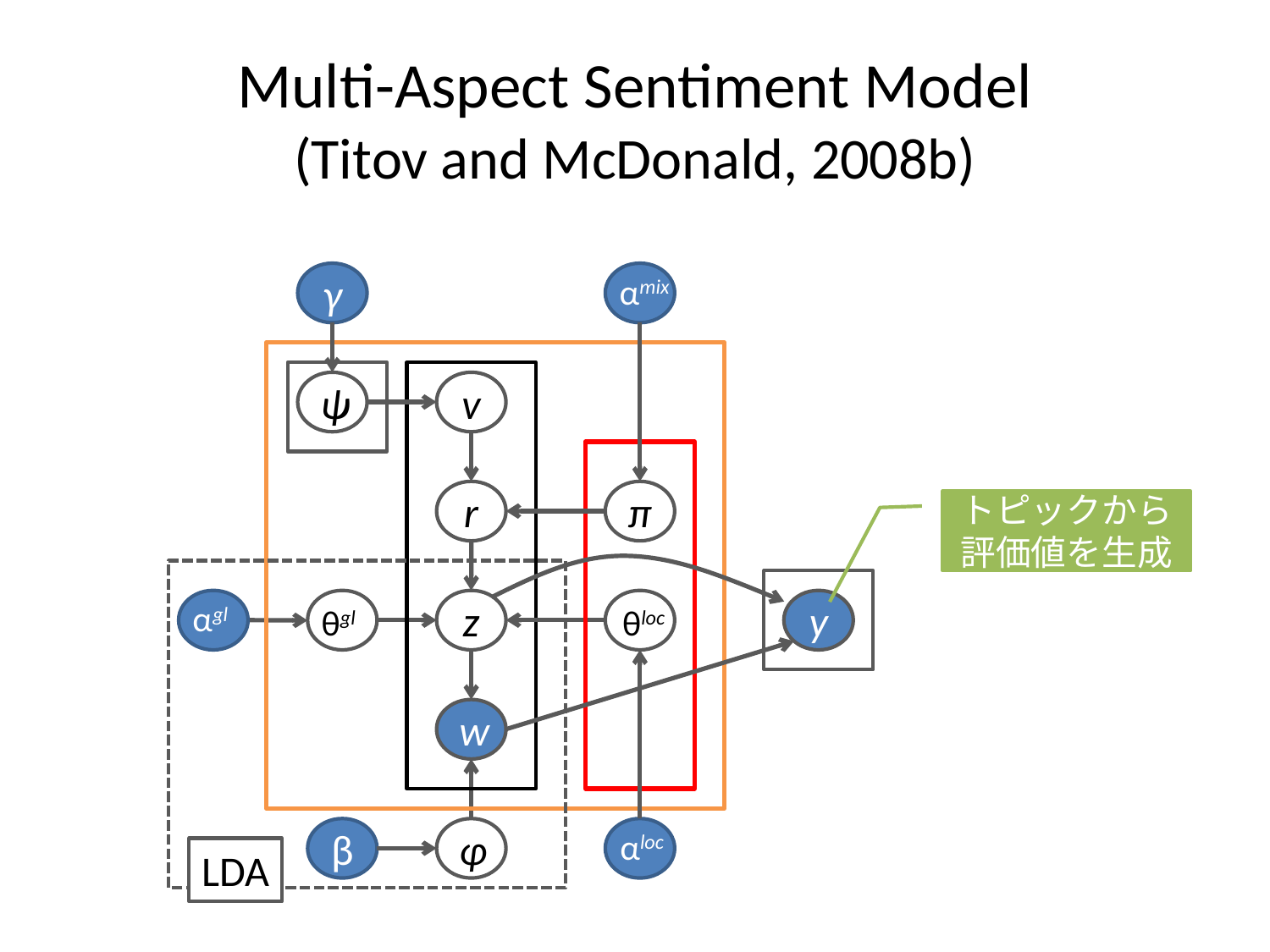

# Multi-Aspect Sentiment Model (Titov and McDonald, 2008b)
γ
αmix

ψ
v

r
π
トピックから
評価値を生成

αgl

z

y
θgl
θloc
w
β
φ

αloc
LDA